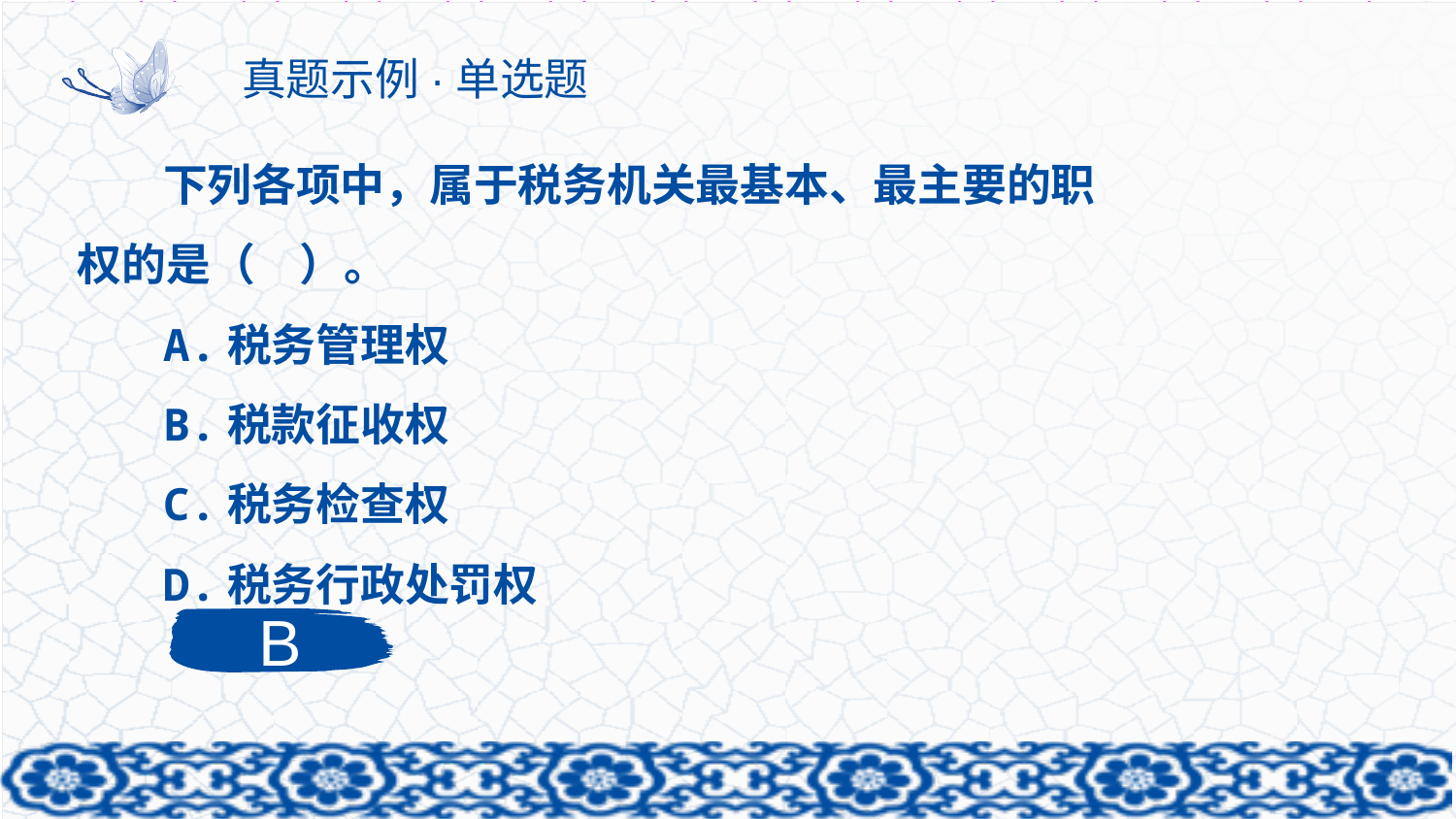

# 真题示例·单选题
下列各项中，属于税务机关最基本、最主要的职权的是（　）。
A.税务管理权
B.税款征收权
C.税务检查权
D.税务行政处罚权

B